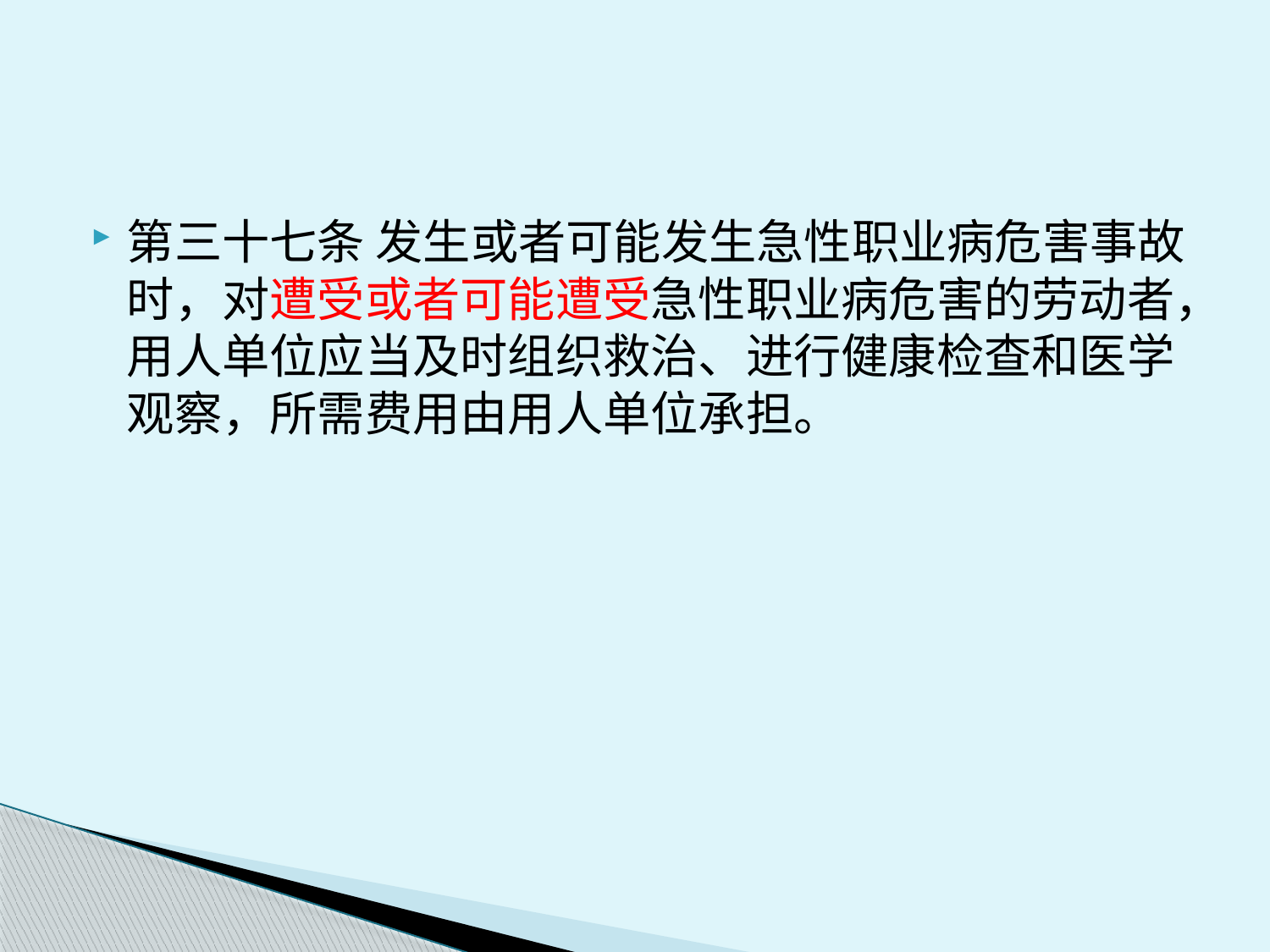

#
第三十七条 发生或者可能发生急性职业病危害事故时，对遭受或者可能遭受急性职业病危害的劳动者，用人单位应当及时组织救治、进行健康检查和医学观察，所需费用由用人单位承担。